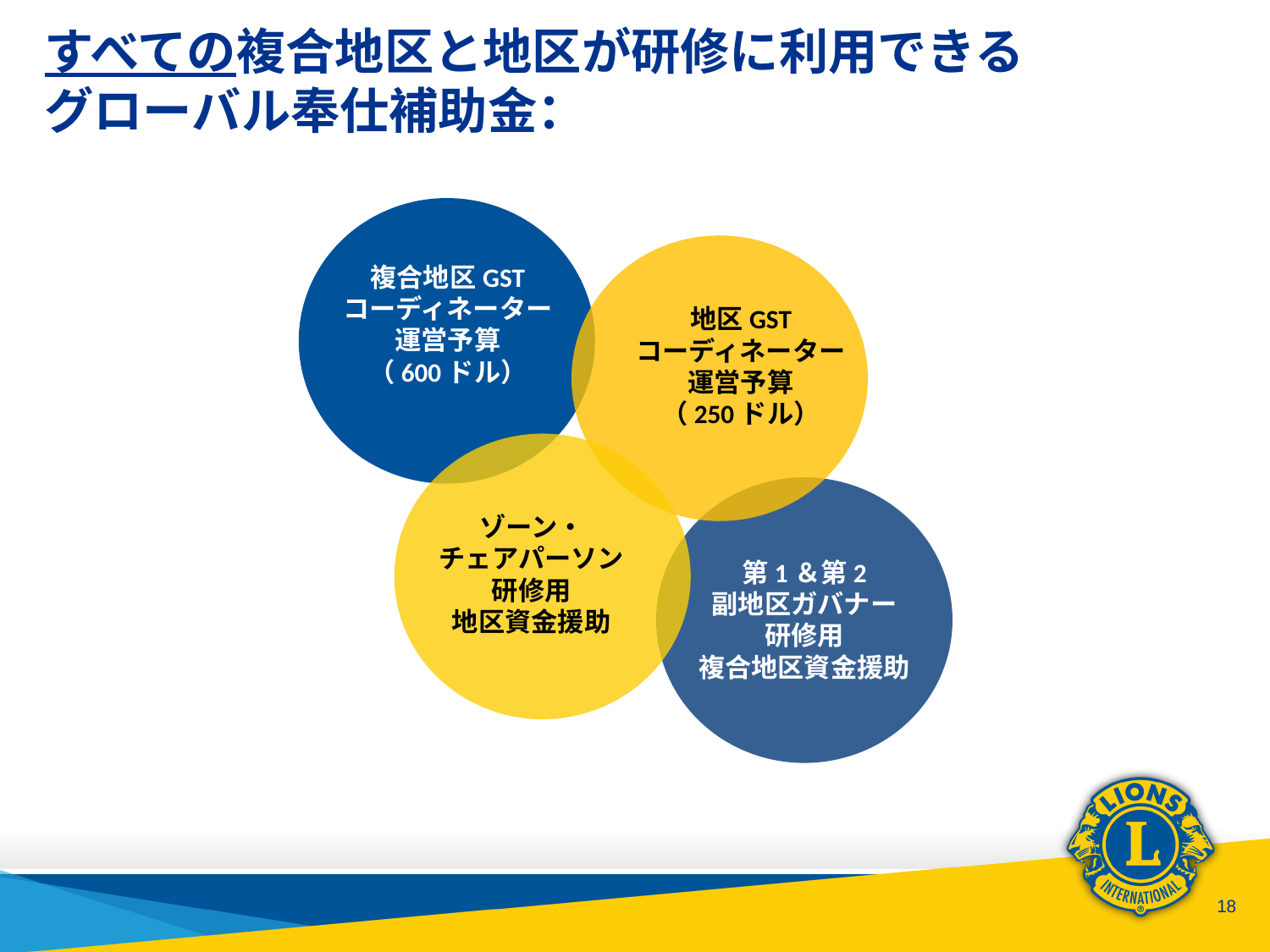

# すべての複合地区と地区が研修に利用できる グローバル奉仕補助金：

複合地区GST
コーディネーター運営予算
（600ドル）
地区GST
コーディネーター
運営予算
（250ドル）

ゾーン・
チェアパーソン
研修用
地区資金援助
第1＆第2
副地区ガバナー
研修用
複合地区資金援助